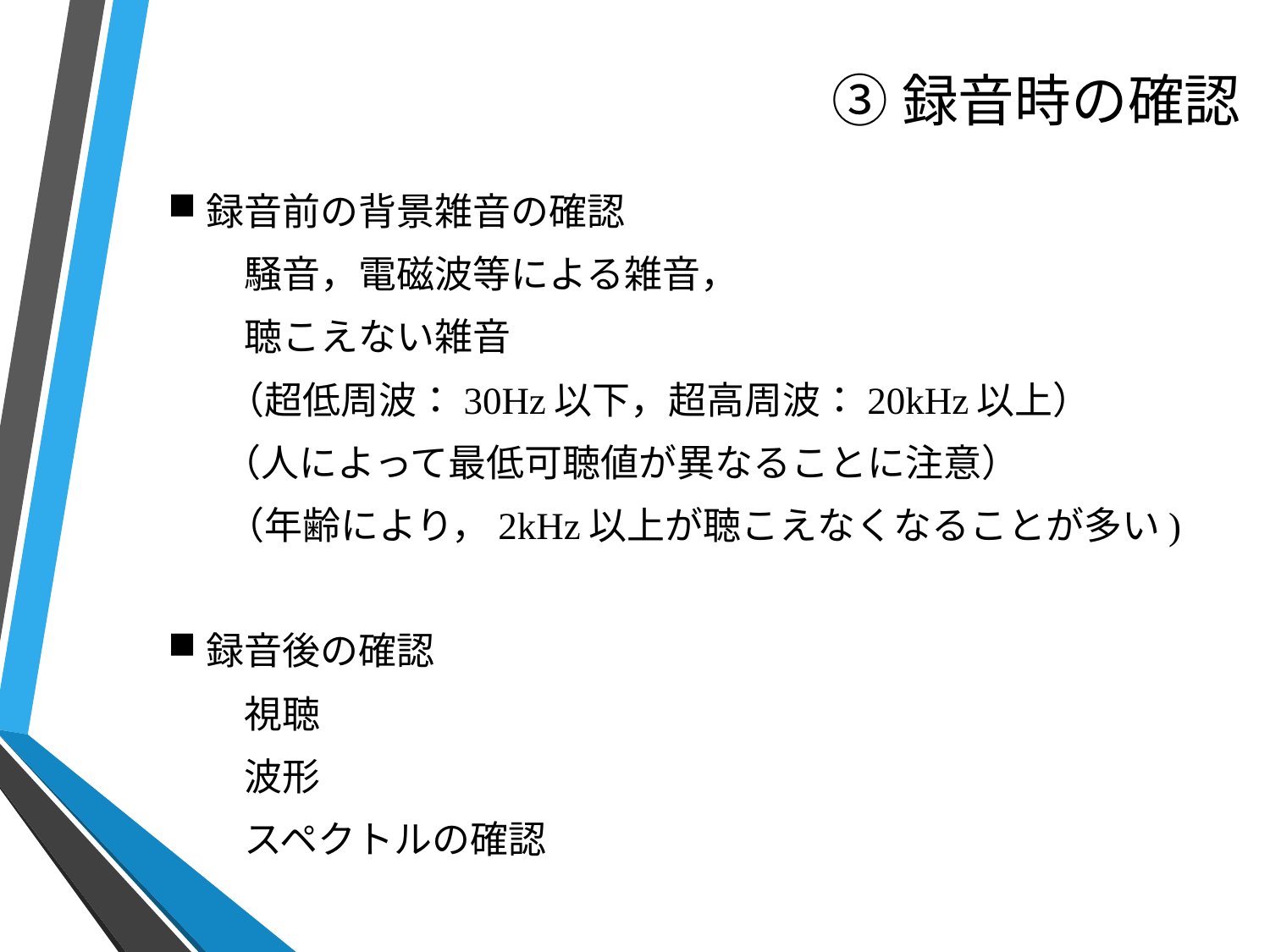

# ③録音時の確認
録音前の背景雑音の確認
　　騒音，電磁波等による雑音，
　　聴こえない雑音
      （超低周波：30Hz以下，超高周波：20kHz以上）
　  （人によって最低可聴値が異なることに注意）
      （年齢により，2kHz以上が聴こえなくなることが多い)

録音後の確認
　　視聴
　　波形
　　スペクトルの確認